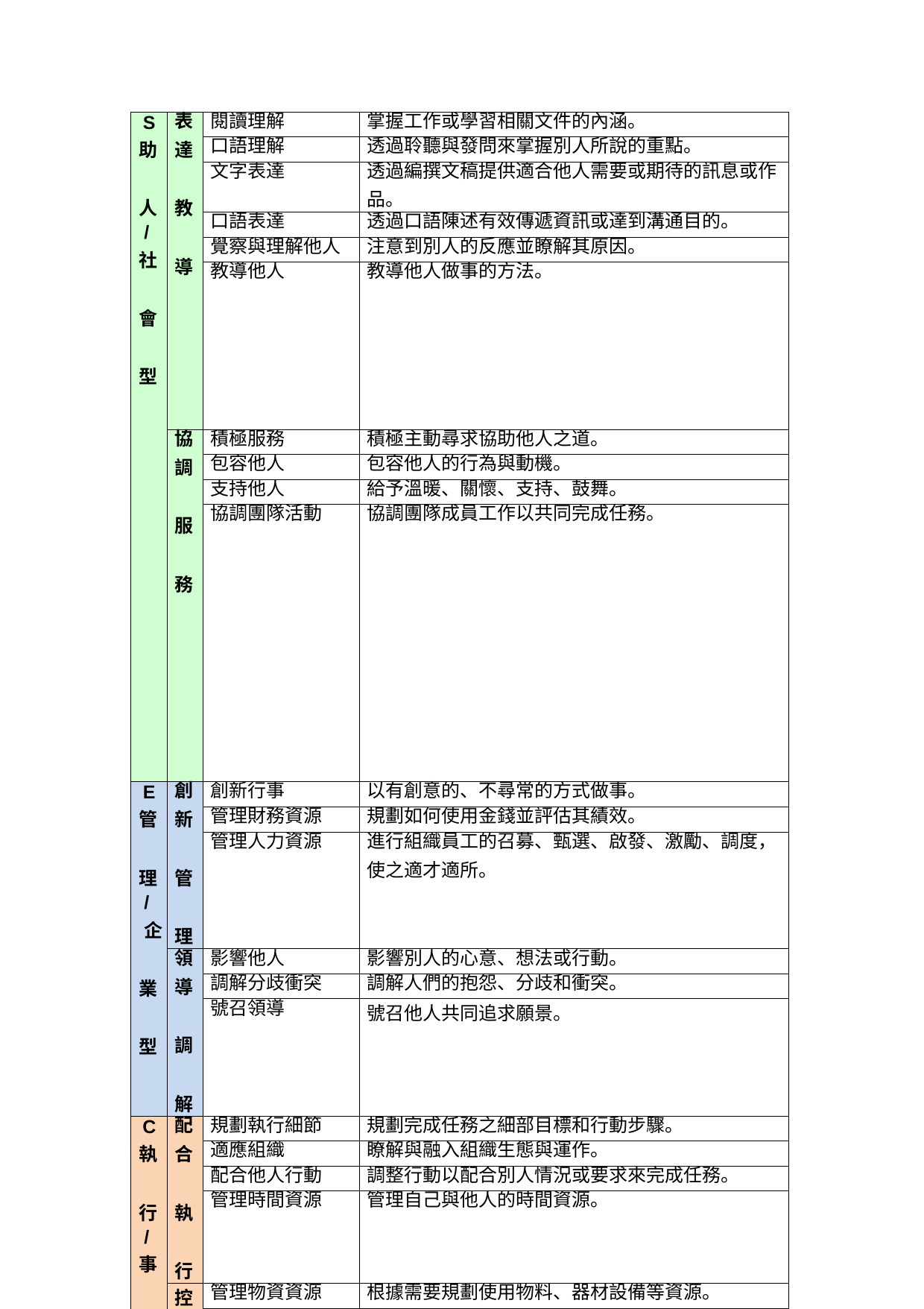

| S 助 人 / 社 會 型 | 表 達 教 導 | 閱讀理解 | 掌握工作或學習相關文件的內涵。 |
| --- | --- | --- | --- |
|  |  | 口語理解 | 透過聆聽與發問來掌握別人所說的重點。 |
|  |  | 文字表達 | 透過編撰文稿提供適合他人需要或期待的訊息或作 品。 |
|  |  | 口語表達 | 透過口語陳述有效傳遞資訊或達到溝通目的。 |
|  |  | 覺察與理解他人 | 注意到別人的反應並瞭解其原因。 |
|  |  | 教導他人 | 教導他人做事的方法。 |
|  | 協 調 服 務 | 積極服務 | 積極主動尋求協助他人之道。 |
|  |  | 包容他人 | 包容他人的行為與動機。 |
|  |  | 支持他人 | 給予溫暖、關懷、支持、鼓舞。 |
|  |  | 協調團隊活動 | 協調團隊成員工作以共同完成任務。 |
| E 管 理 / 企 業 型 | 創 新 管 理 | 創新行事 | 以有創意的、不尋常的方式做事。 |
|  |  | 管理財務資源 | 規劃如何使用金錢並評估其績效。 |
|  |  | 管理人力資源 | 進行組織員工的召募、甄選、啟發、激勵、調度， 使之適才適所。 |
|  | 領 導 調 解 | 影響他人 | 影響別人的心意、想法或行動。 |
|  |  | 調解分歧衝突 | 調解人們的抱怨、分歧和衝突。 |
|  |  | 號召領導 | 號召他人共同追求願景。 |
| C 執 行 / 事 務 型 | 配 合 執 行 | 規劃執行細節 | 規劃完成任務之細部目標和行動步驟。 |
|  |  | 適應組織 | 瞭解與融入組織生態與運作。 |
|  |  | 配合他人行動 | 調整行動以配合別人情況或要求來完成任務。 |
|  |  | 管理時間資源 | 管理自己與他人的時間資源。 |
|  | 控 管 產 品 | 管理物資資源 | 根據需要規劃使用物料、器材設備等資源。 |
|  |  | 品管分析 | 檢測產品、服務或程式之品質或表現。 |
|  |  | 技術設計 | 針對各種目的設計或調整設備與技術。 |
|  |  | 撰寫程式 | 針對各種目的設計電腦程式。 |